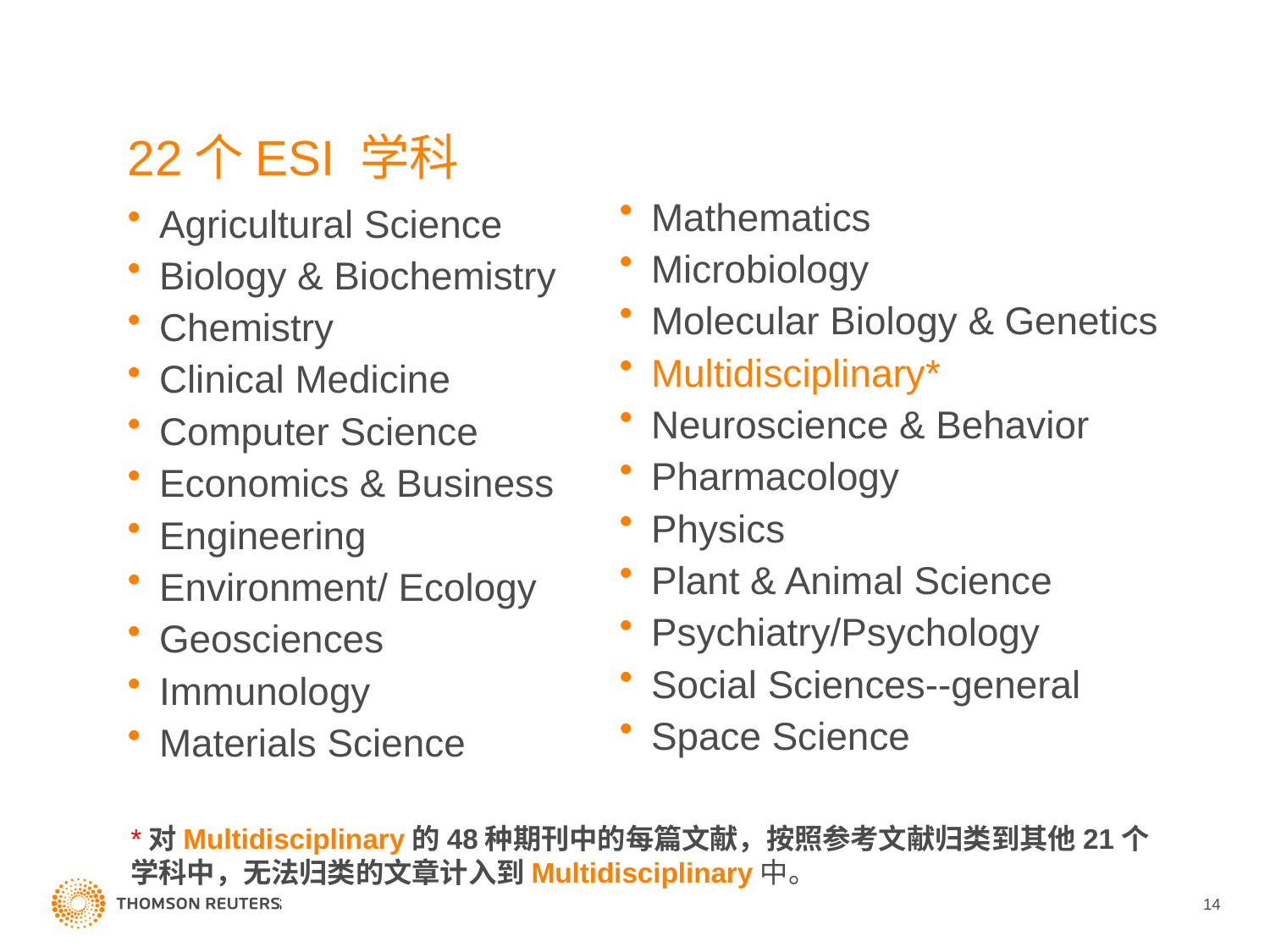

22个ESI 学科
Mathematics
Microbiology
Molecular Biology & Genetics
Multidisciplinary*
Neuroscience & Behavior
Pharmacology
Physics
Plant & Animal Science
Psychiatry/Psychology
Social Sciences--general
Space Science

Agricultural Science
Biology & Biochemistry
Chemistry
Clinical Medicine
Computer Science
Economics & Business
Engineering
Environment/ Ecology
Geosciences
Immunology
Materials Science

*对Multidisciplinary的48种期刊中的每篇文献，按照参考文献归类到其他21个学科中，无法归类的文章计入到Multidisciplinary中。
14